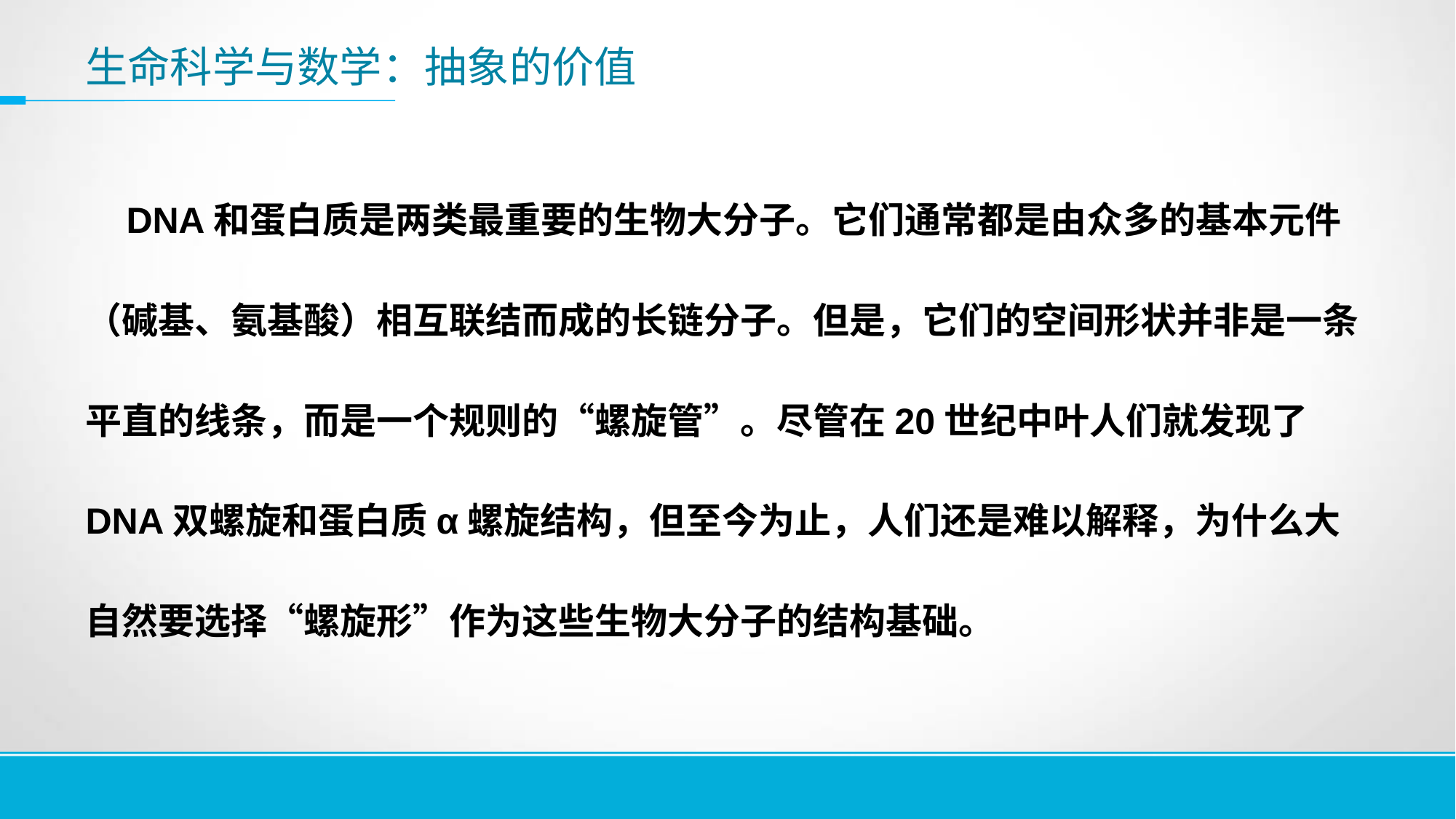

# 生命科学与数学：抽象的价值
    DNA和蛋白质是两类最重要的生物大分子。它们通常都是由众多的基本元件（碱基、氨基酸）相互联结而成的长链分子。但是，它们的空间形状并非是一条平直的线条，而是一个规则的“螺旋管”。尽管在20世纪中叶人们就发现了DNA双螺旋和蛋白质α螺旋结构，但至今为止，人们还是难以解释，为什么大自然要选择“螺旋形”作为这些生物大分子的结构基础。